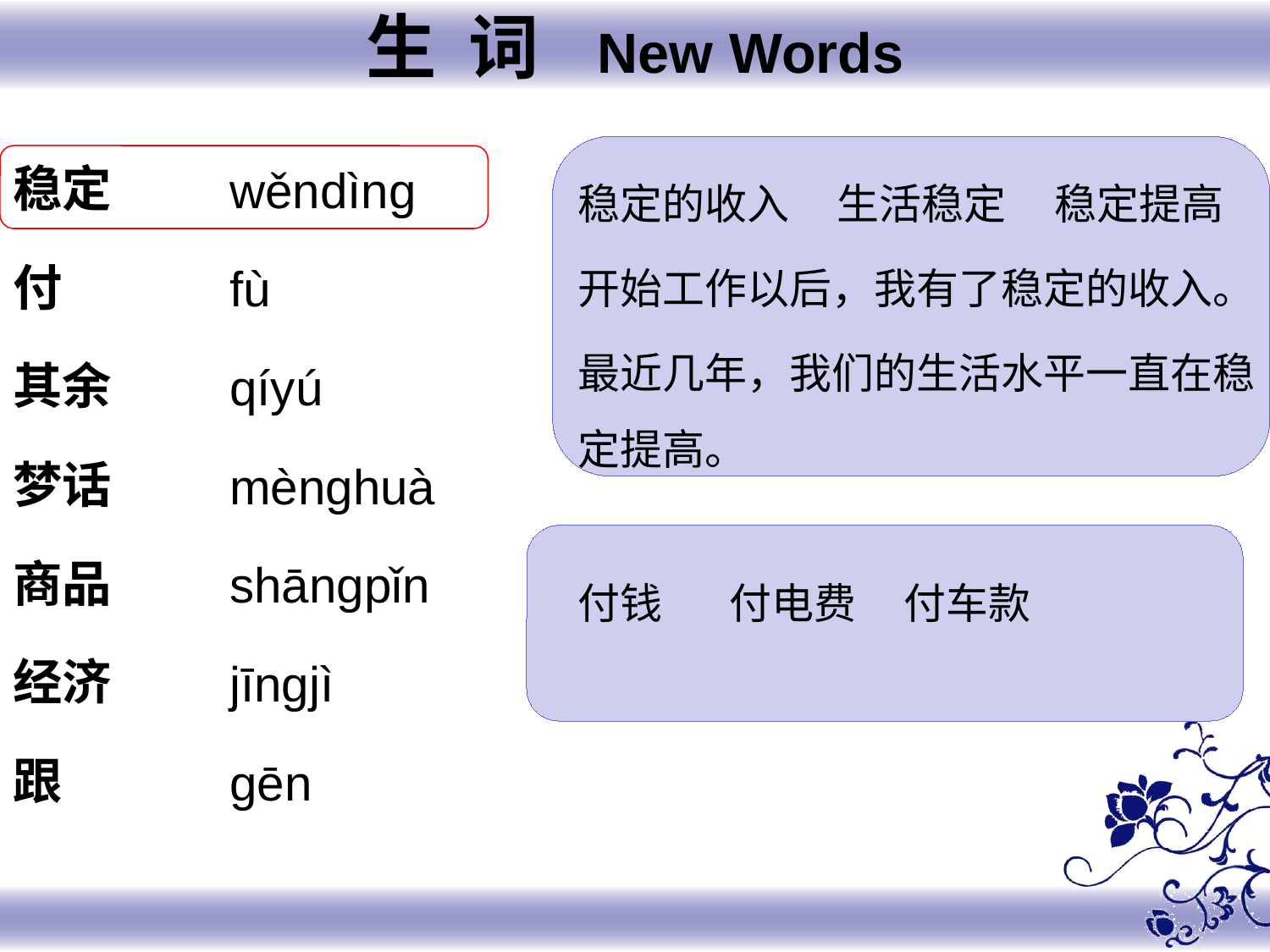

生  词   New Words
稳定
付
其余
梦话
商品
经济
跟
wěndìng
fù
qíyú
mènghuà
shāngpǐn
jīngjì
gēn

稳定的收入     生活稳定     稳定提高
开始工作以后，我有了稳定的收入。
最近几年，我们的生活水平一直在稳定提高。

付钱       付电费     付车款